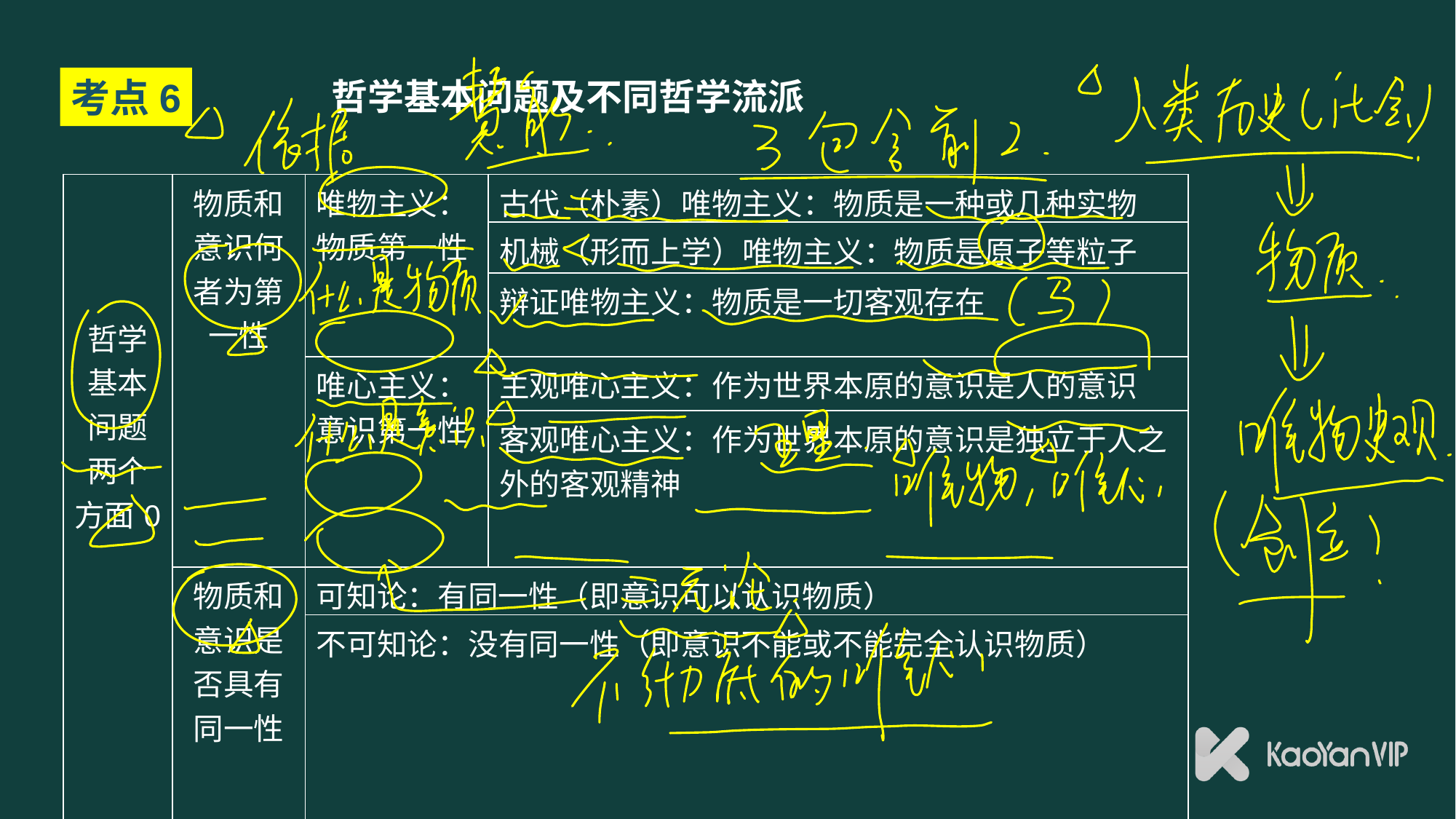

# 哲学基本问题及不同哲学流派
考点6
| 哲学基本问题两个方面0 | 物质和意识何者为第一性 | 唯物主义：物质第一性 | 古代（朴素）唯物主义：物质是一种或几种实物 |
| --- | --- | --- | --- |
|  |  |  | 机械（形而上学）唯物主义：物质是原子等粒子 |
|  |  |  | 辩证唯物主义：物质是一切客观存在 |
|  |  | 唯心主义：意识第一性 | 主观唯心主义：作为世界本原的意识是人的意识 |
|  |  |  | 客观唯心主义：作为世界本原的意识是独立于人之外的客观精神 |
|  | 物质和意识是否具有同一性 | 可知论：有同一性（即意识可以认识物质） |  |
|  |  | 不可知论：没有同一性（即意识不能或不能完全认识物质） |  |